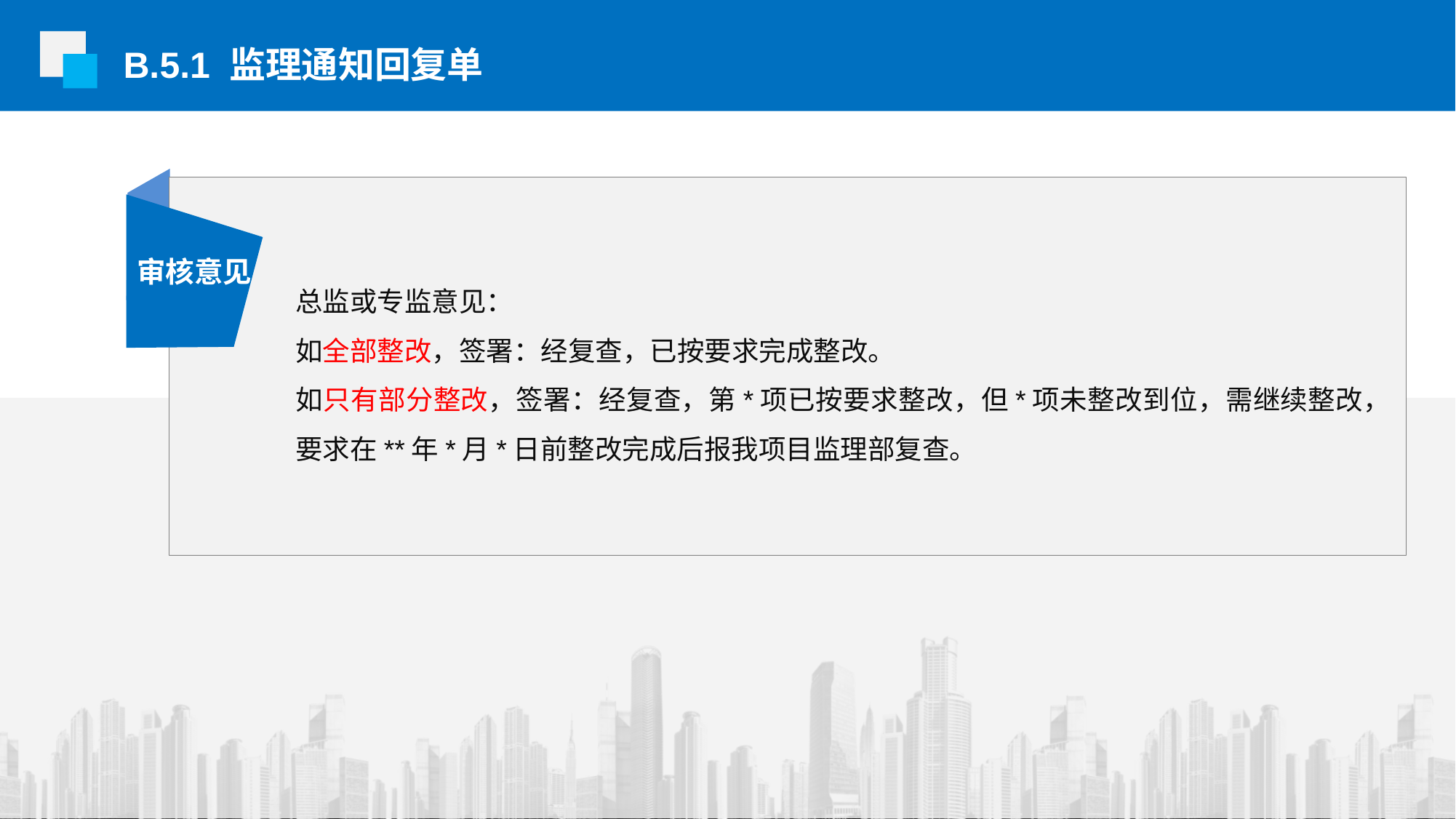

B.5.1 监理通知回复单

总监或专监意见：
如全部整改，签署：经复查，已按要求完成整改。
如只有部分整改，签署：经复查，第*项已按要求整改，但*项未整改到位，需继续整改，要求在**年*月*日前整改完成后报我项目监理部复查。
审核意见